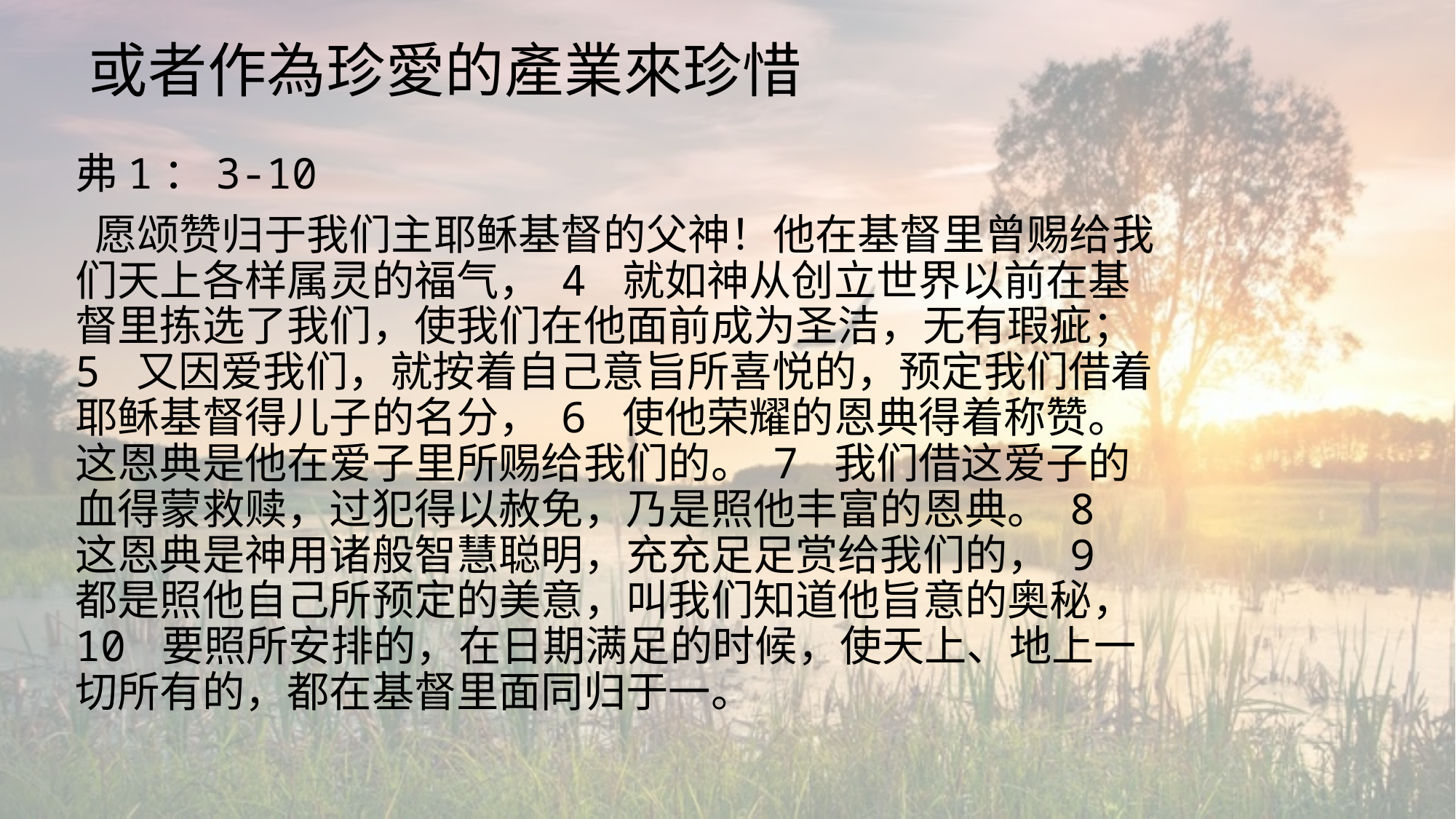

# 或者作為珍愛的產業來珍惜
弗1：3-10
 愿颂赞归于我们主耶稣基督的父神！他在基督里曾赐给我们天上各样属灵的福气， 4 就如神从创立世界以前在基督里拣选了我们，使我们在他面前成为圣洁，无有瑕疵； 5 又因爱我们，就按着自己意旨所喜悦的，预定我们借着耶稣基督得儿子的名分， 6 使他荣耀的恩典得着称赞。这恩典是他在爱子里所赐给我们的。 7 我们借这爱子的血得蒙救赎，过犯得以赦免，乃是照他丰富的恩典。 8 这恩典是神用诸般智慧聪明，充充足足赏给我们的， 9 都是照他自己所预定的美意，叫我们知道他旨意的奥秘， 10 要照所安排的，在日期满足的时候，使天上、地上一切所有的，都在基督里面同归于一。